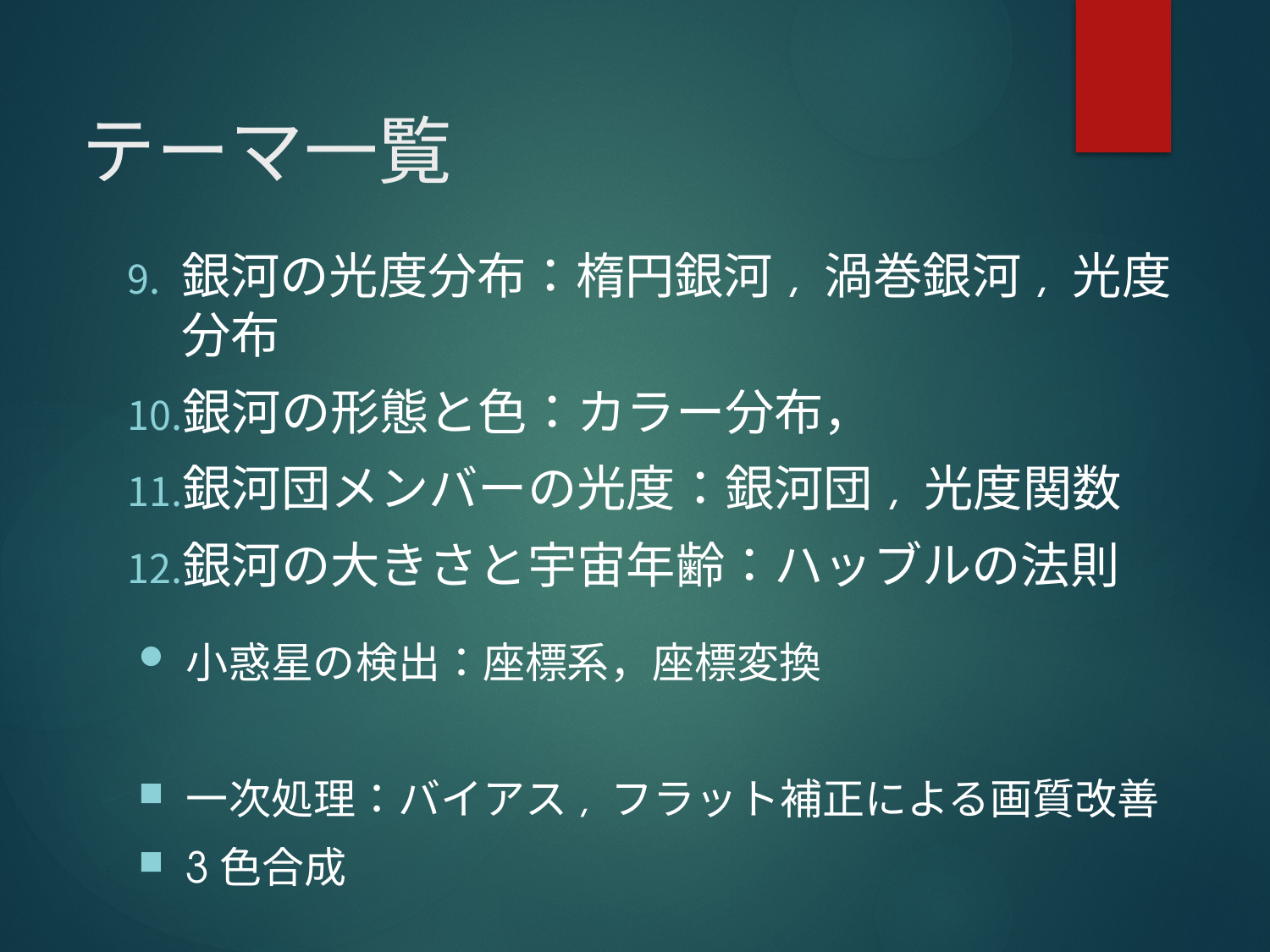

# テーマ一覧
銀河の光度分布：楕円銀河, 渦巻銀河, 光度分布
銀河の形態と色：カラー分布，
銀河団メンバーの光度：銀河団, 光度関数
銀河の大きさと宇宙年齢：ハッブルの法則
小惑星の検出：座標系，座標変換

一次処理：バイアス, フラット補正による画質改善
3色合成